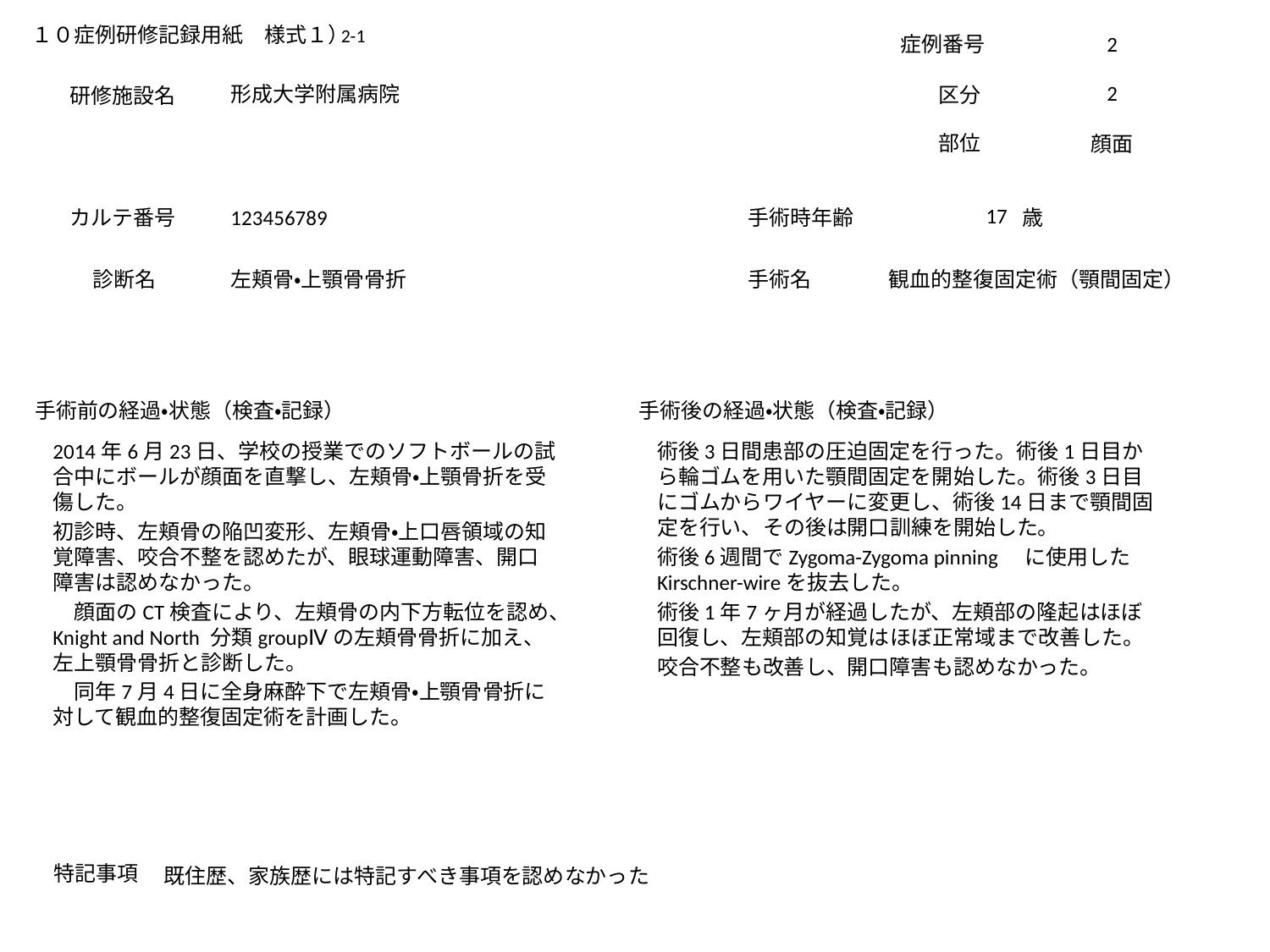

2
2-1
2
形成大学附属病院
顔面
123456789
17
左頬骨・上顎骨骨折
観血的整復固定術（顎間固定）

2014年6月23日、学校の授業でのソフトボールの試合中にボールが顔面を直撃し、左頬骨・上顎骨折を受傷した。
初診時、左頬骨の陥凹変形、左頬骨・上口唇領域の知覚障害、咬合不整を認めたが、眼球運動障害、開口障害は認めなかった。
　顔面のCT検査により、左頬骨の内下方転位を認め、Knight and North 分類groupⅣの左頬骨骨折に加え、左上顎骨骨折と診断した。
　同年7月4日に全身麻酔下で左頬骨・上顎骨骨折に対して観血的整復固定術を計画した。

術後3日間患部の圧迫固定を行った。術後1日目から輪ゴムを用いた顎間固定を開始した。術後3日目にゴムからワイヤーに変更し、術後14日まで顎間固定を行い、その後は開口訓練を開始した。
術後6週間でZygoma-Zygoma pinning　に使用したKirschner-wireを抜去した。
術後1年7ヶ月が経過したが、左頬部の隆起はほぼ回復し、左頬部の知覚はほぼ正常域まで改善した。
咬合不整も改善し、開口障害も認めなかった。

既住歴、家族歴には特記すべき事項を認めなかった